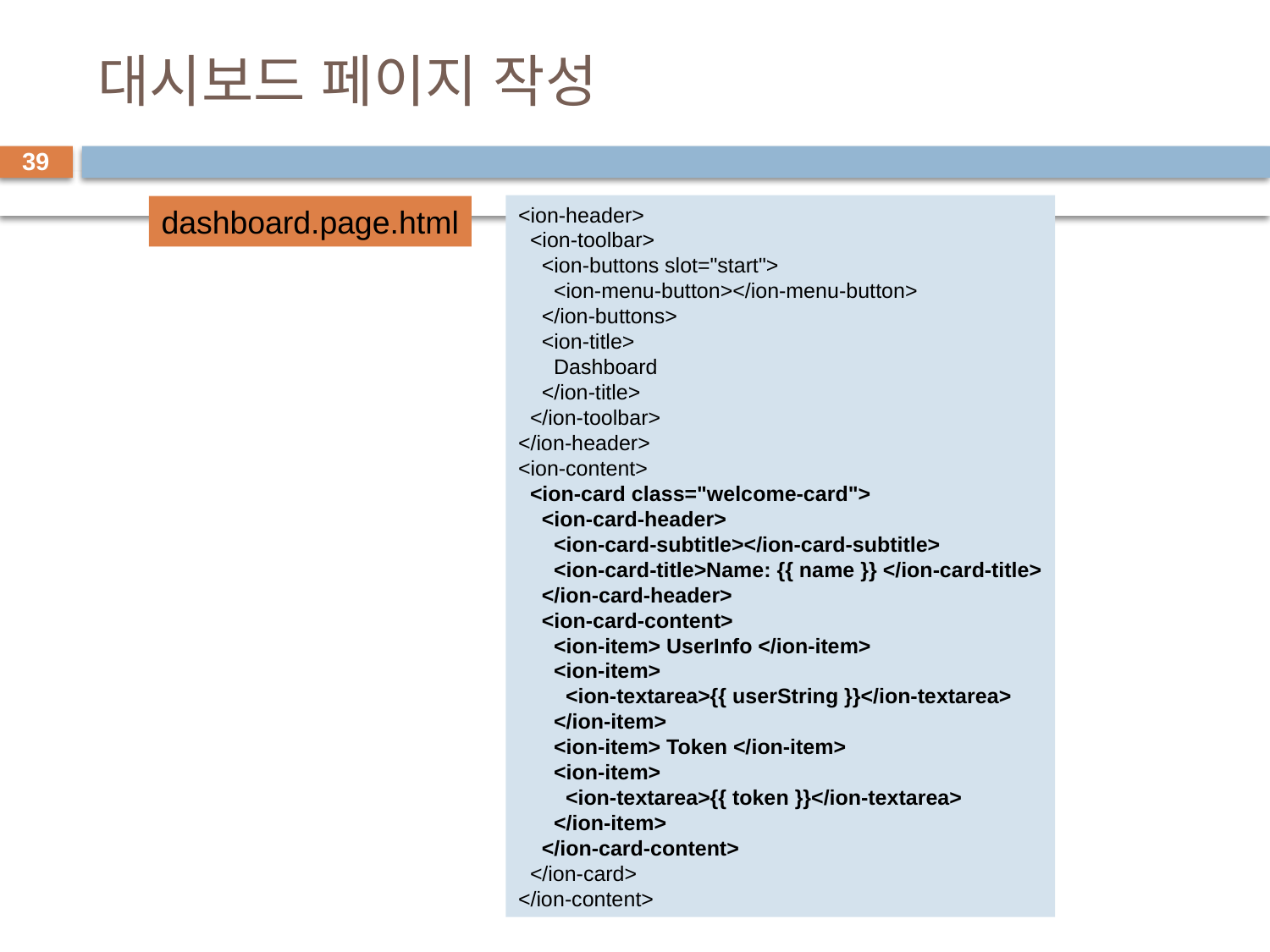

# 대시보드 페이지 작성
39
<ion-header>
  <ion-toolbar>
    <ion-buttons slot="start">
      <ion-menu-button></ion-menu-button>
    </ion-buttons>
    <ion-title>
      Dashboard
    </ion-title>
  </ion-toolbar>
</ion-header>
<ion-content>
  <ion-card class="welcome-card">
    <ion-card-header>
      <ion-card-subtitle></ion-card-subtitle>
      <ion-card-title>Name: {{ name }} </ion-card-title>
    </ion-card-header>
    <ion-card-content>
      <ion-item> UserInfo </ion-item>
      <ion-item>
        <ion-textarea>{{ userString }}</ion-textarea>
      </ion-item>
      <ion-item> Token </ion-item>
      <ion-item>
        <ion-textarea>{{ token }}</ion-textarea>
      </ion-item>
    </ion-card-content>
  </ion-card>
</ion-content>
dashboard.page.html